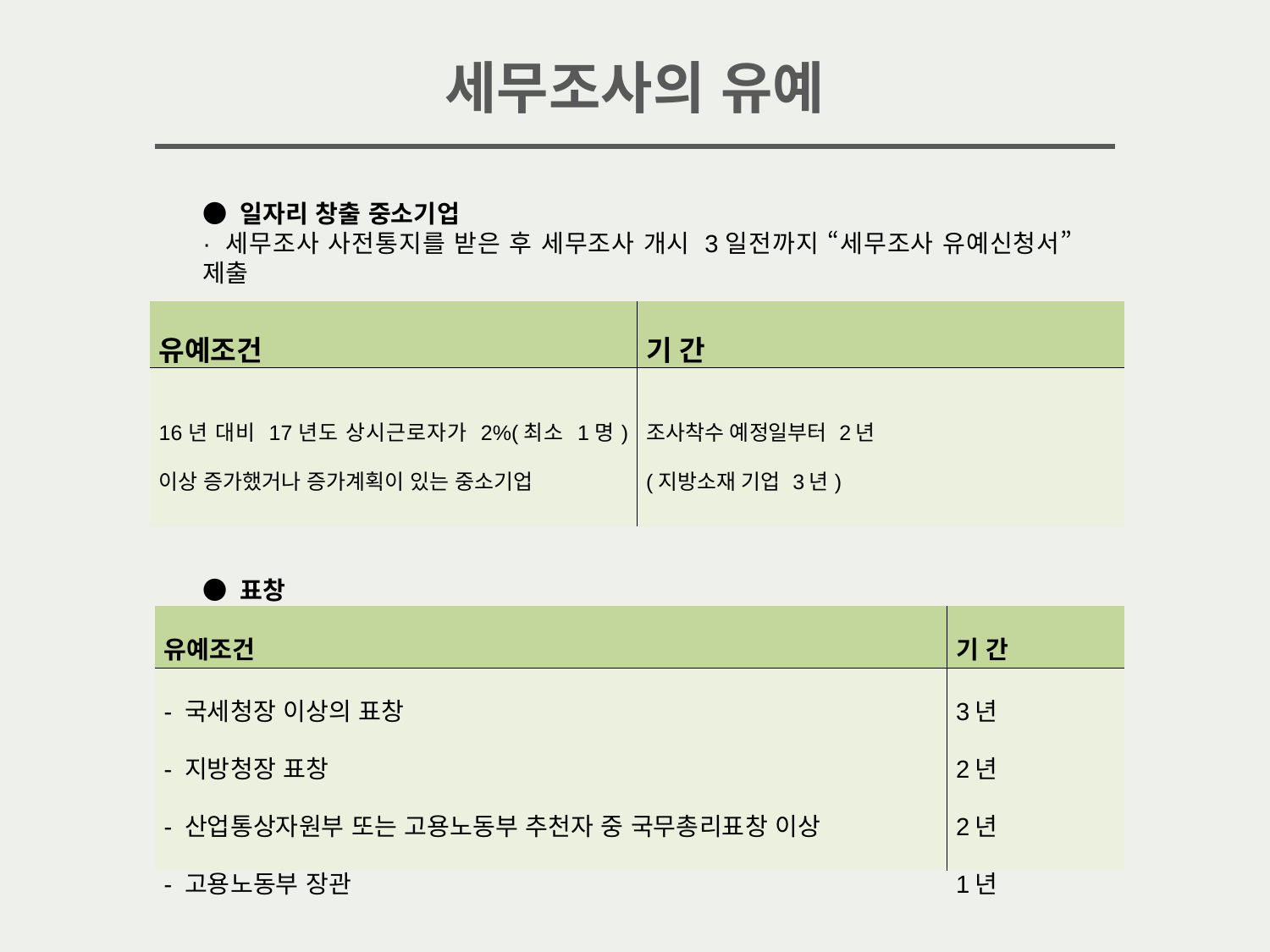

세무조사의 유예

● 일자리 창출 중소기업
· 세무조사 사전통지를 받은 후 세무조사 개시 3일전까지 “세무조사 유예신청서” 제출

● 표창

| 유예조건 | 기 간 |
| --- | --- |
| 16년 대비 17년도 상시근로자가 2%(최소 1명) 이상 증가했거나 증가계획이 있는 중소기업 | 조사착수 예정일부터 2년 (지방소재 기업 3년) |
| 유예조건 | 기 간 |
| --- | --- |
| - 국세청장 이상의 표창 - 지방청장 표창 - 산업통상자원부 또는 고용노동부 추천자 중 국무총리표창 이상 - 고용노동부 장관 | 3년 2년 2년 1년 |